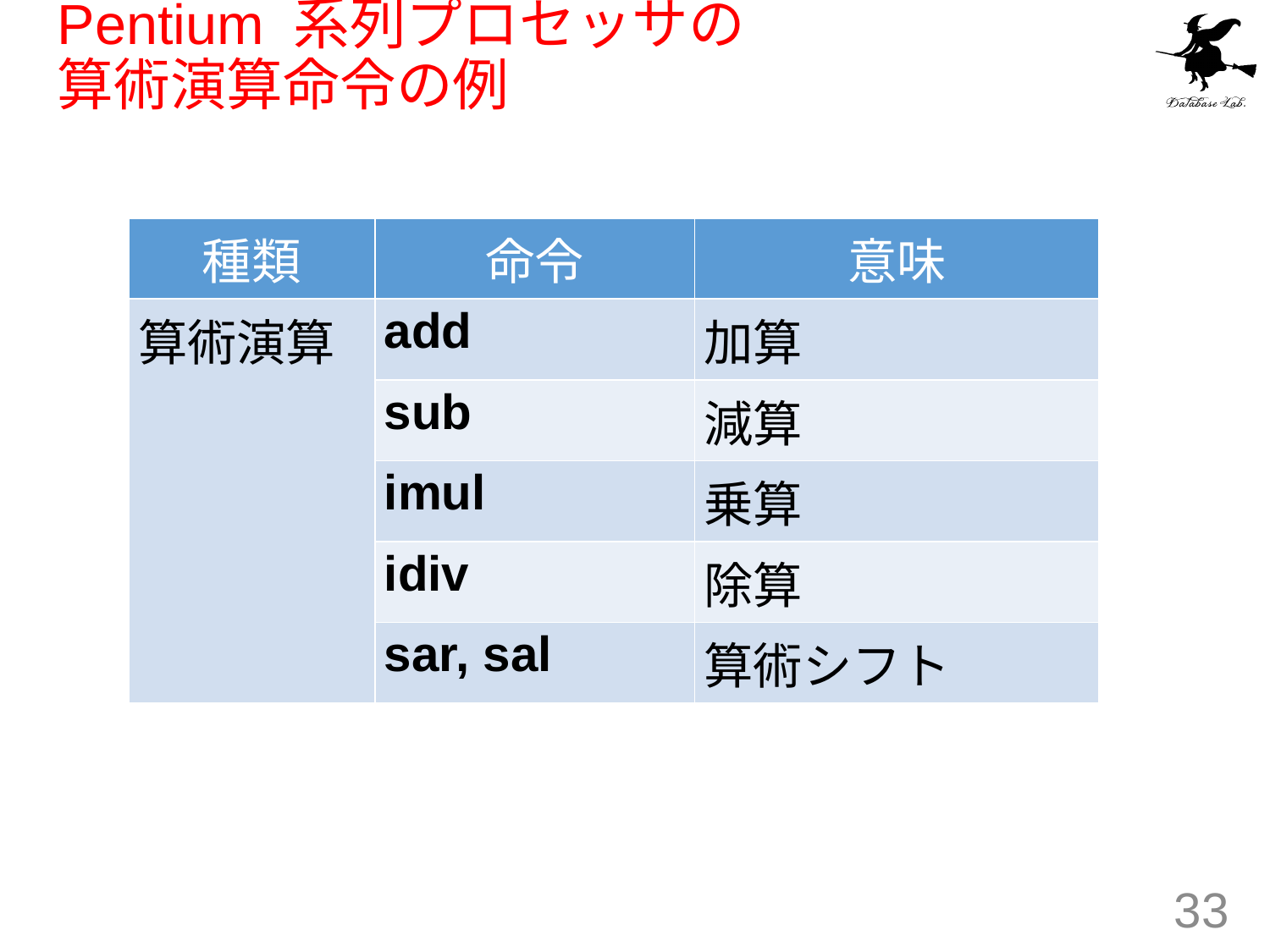

# Pentium 系列プロセッサの 算術演算命令の例

| 種類 | 命令 | 意味 |
| --- | --- | --- |
| 算術演算 | add | 加算 |
|  | sub | 減算 |
|  | imul | 乗算 |
|  | idiv | 除算 |
|  | sar, sal | 算術シフト |
33